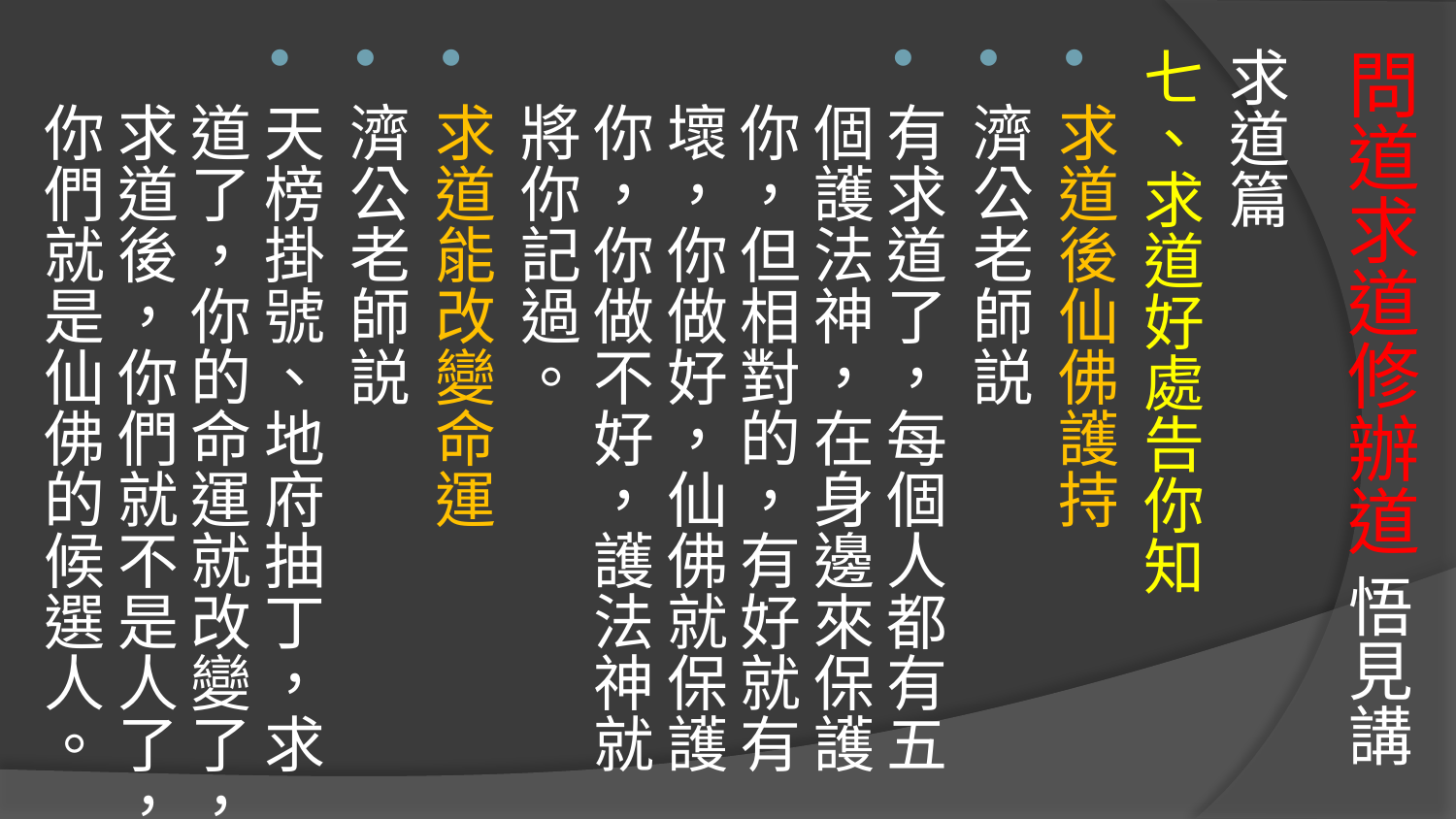

# 問道求道修辦道 悟見講
求道篇
七、求道好處告你知
求道後仙佛護持
濟公老師説
有求道了，每個人都有五個護法神，在身邊來保護你，但相對的，有好就有壞，你做好，仙佛就保護你，你做不好，護法神就將你記過。
求道能改變命運
濟公老師説
天榜掛號、地府抽丁，求道了，你的命運就改變了，求道後，你們就不是人了，你們就是仙佛的候選人。